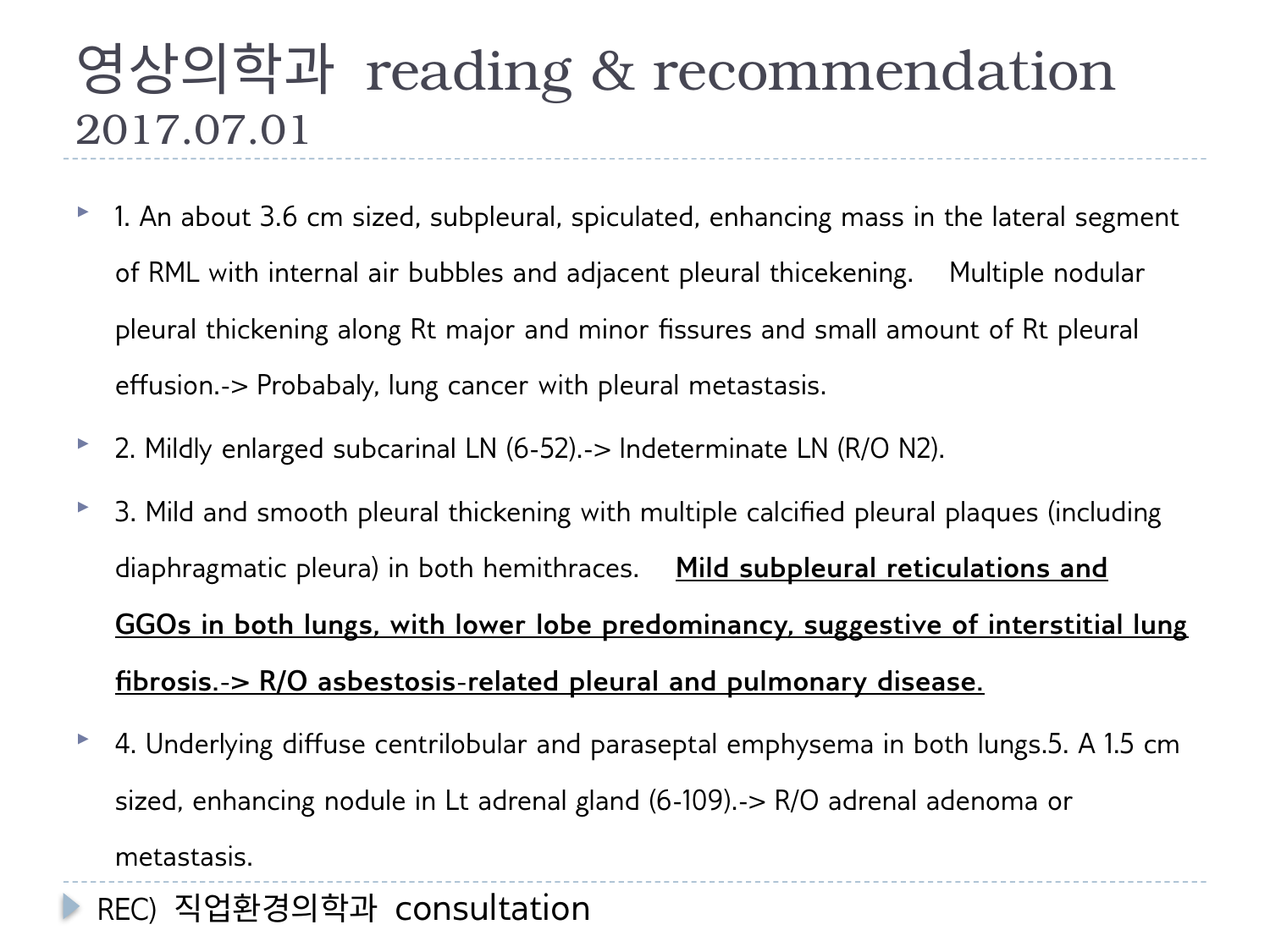

# 영상의학과 reading & recommendation 2017.07.01
1. An about 3.6 cm sized, subpleural, spiculated, enhancing mass in the lateral segment of RML with internal air bubbles and adjacent pleural thicekening.    Multiple nodular pleural thickening along Rt major and minor fissures and small amount of Rt pleural effusion.-> Probabaly, lung cancer with pleural metastasis.
2. Mildly enlarged subcarinal LN (6-52).-> Indeterminate LN (R/O N2).
3. Mild and smooth pleural thickening with multiple calcified pleural plaques (including diaphragmatic pleura) in both hemithraces.    Mild subpleural reticulations and GGOs in both lungs, with lower lobe predominancy, suggestive of interstitial lung fibrosis.-> R/O asbestosis-related pleural and pulmonary disease.
4. Underlying diffuse centrilobular and paraseptal emphysema in both lungs.5. A 1.5 cm sized, enhancing nodule in Lt adrenal gland (6-109).-> R/O adrenal adenoma or metastasis.
REC) 직업환경의학과 consultation